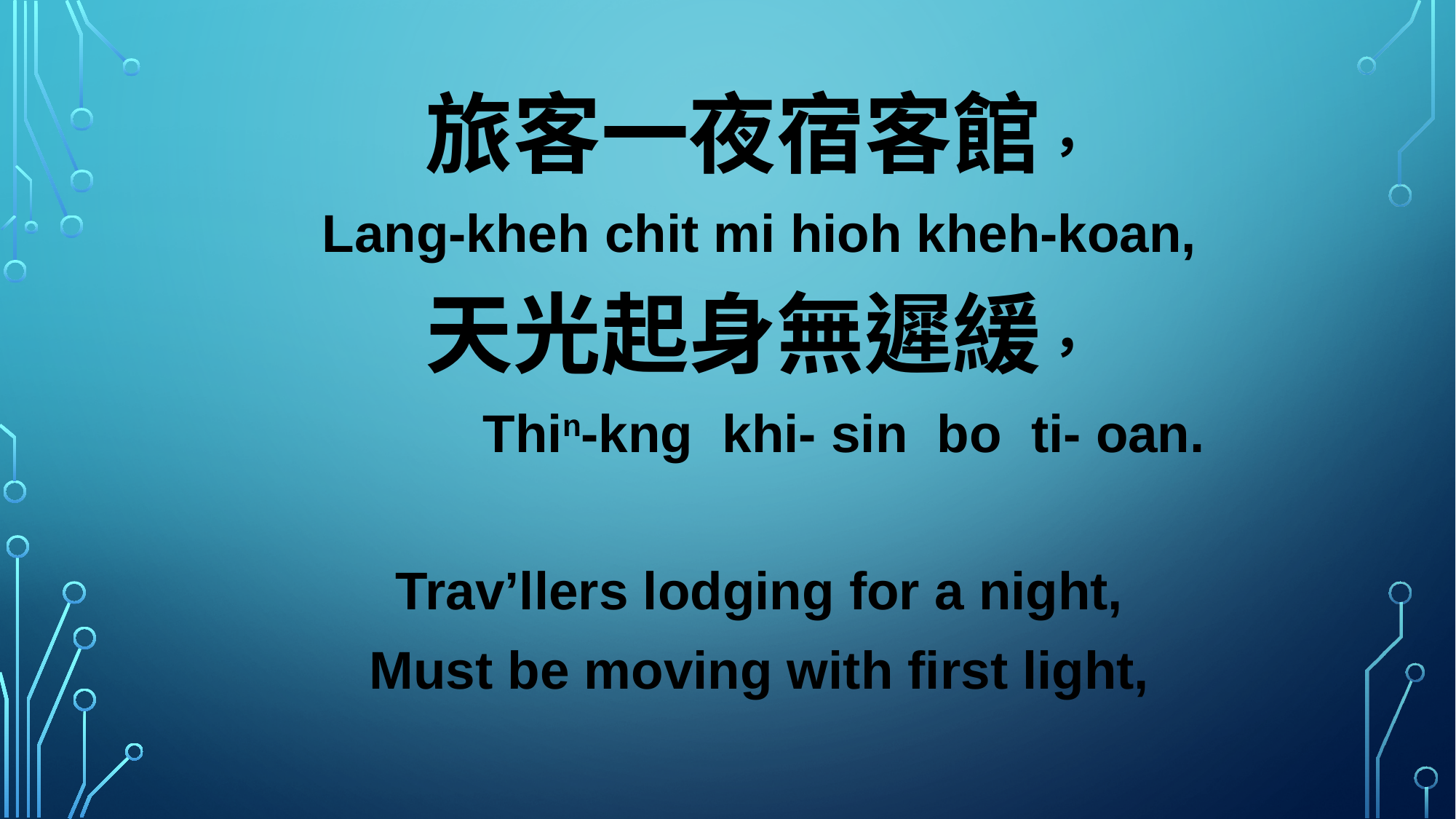

旅客一夜宿客館，
Lang-kheh chit mi hioh kheh-koan,
天光起身無遲緩，
                      Thin-kng  khi- sin  bo  ti- oan.

Trav’llers lodging for a night,
Must be moving with first light,